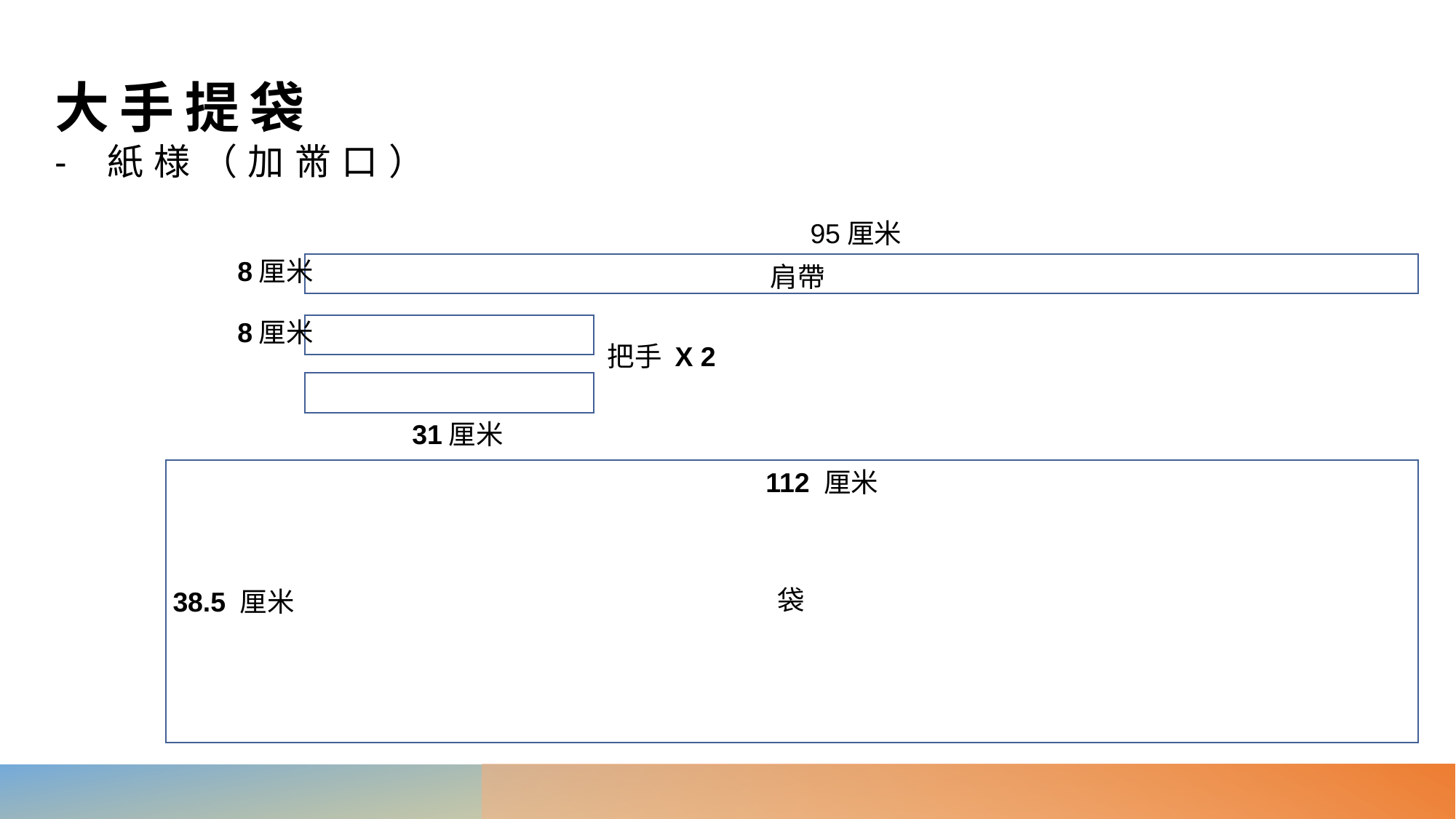

# 大手提袋 - 紙様（加黹口）
95厘米
8厘米

肩帶
8厘米

把手 X 2

31厘米
112 厘米

袋

38.5 厘米